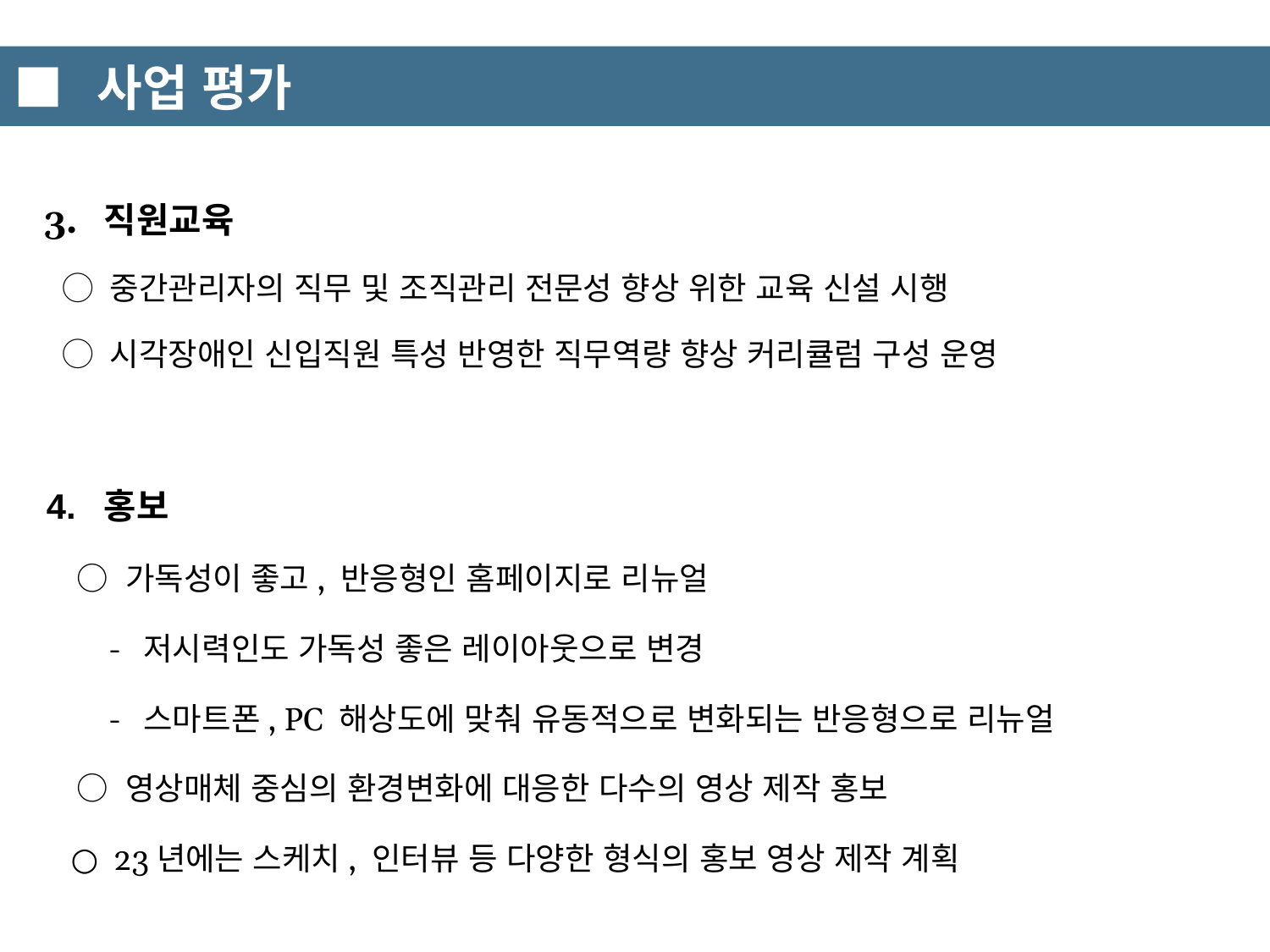

■  사업 평가
   3.  직원교육
     ◯ 중간관리자의 직무 및 조직관리 전문성 향상 위한 교육 신설 시행
     ◯ 시각장애인 신입직원 특성 반영한 직무역량 향상 커리큘럼 구성 운영

   4.  홍보
     ○ 가독성이 좋고, 반응형인 홈페이지로 리뉴얼
          -  저시력인도 가독성 좋은 레이아웃으로 변경
          -  스마트폰, PC 해상도에 맞춰 유동적으로 변화되는 반응형으로 리뉴얼
     ○ 영상매체 중심의 환경변화에 대응한 다수의 영상 제작 홍보
     ○  23년에는 스케치, 인터뷰 등 다양한 형식의 홍보 영상 제작 계획